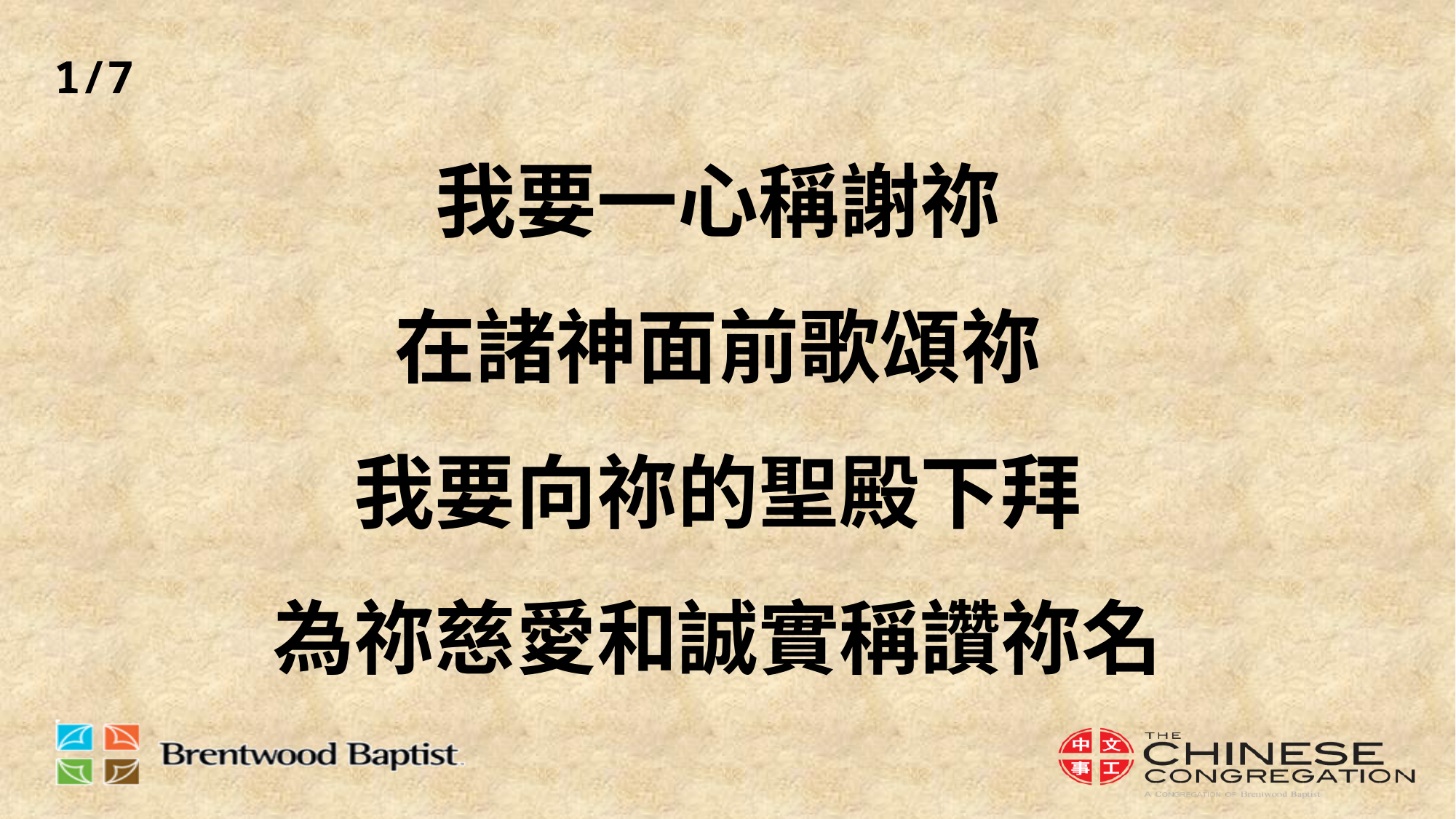

1/7
# 我要一心稱謝祢 在諸神面前歌頌祢 我要向祢的聖殿下拜 為祢慈愛和誠實稱讚祢名